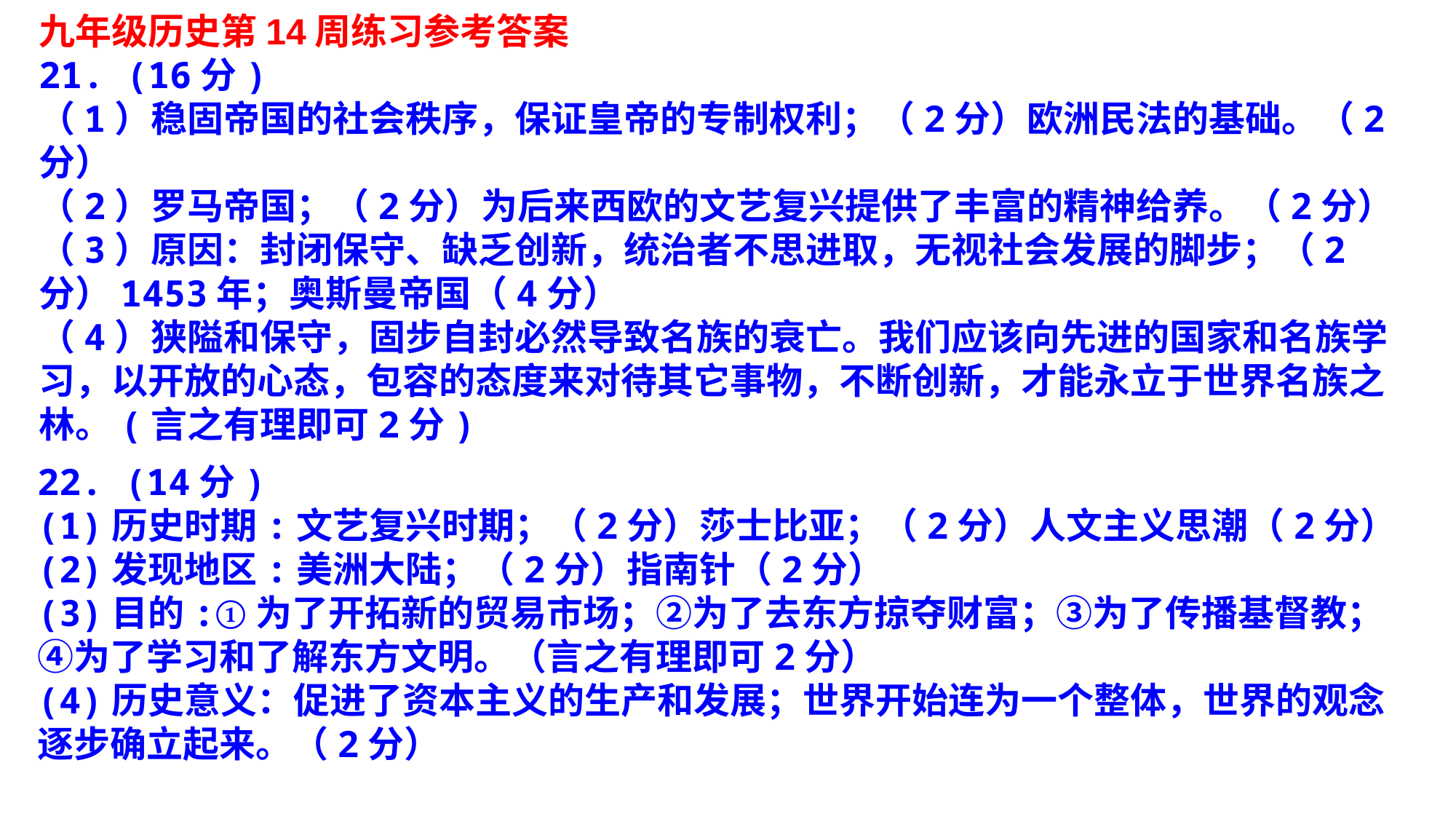

九年级历史第14周练习参考答案
21. (16分)
（1）稳固帝国的社会秩序，保证皇帝的专制权利；（2分）欧洲民法的基础。（2分）
（2）罗马帝国；（2分）为后来西欧的文艺复兴提供了丰富的精神给养。（2分）
（3）原因：封闭保守、缺乏创新，统治者不思进取，无视社会发展的脚步；（2分）1453年；奥斯曼帝国（4分）
（4）狭隘和保守，固步自封必然导致名族的衰亡。我们应该向先进的国家和名族学习，以开放的心态，包容的态度来对待其它事物，不断创新，才能永立于世界名族之林。(言之有理即可2分)
22. (14分)
(1)历史时期:文艺复兴时期；（2分）莎士比亚；（2分）人文主义思潮（2分）
(2)发现地区:美洲大陆；（2分）指南针（2分）
(3)目的:①为了开拓新的贸易市场；②为了去东方掠夺财富；③为了传播基督教；④为了学习和了解东方文明。（言之有理即可2分）
(4)历史意义：促进了资本主义的生产和发展；世界开始连为一个整体，世界的观念逐步确立起来。（2分）